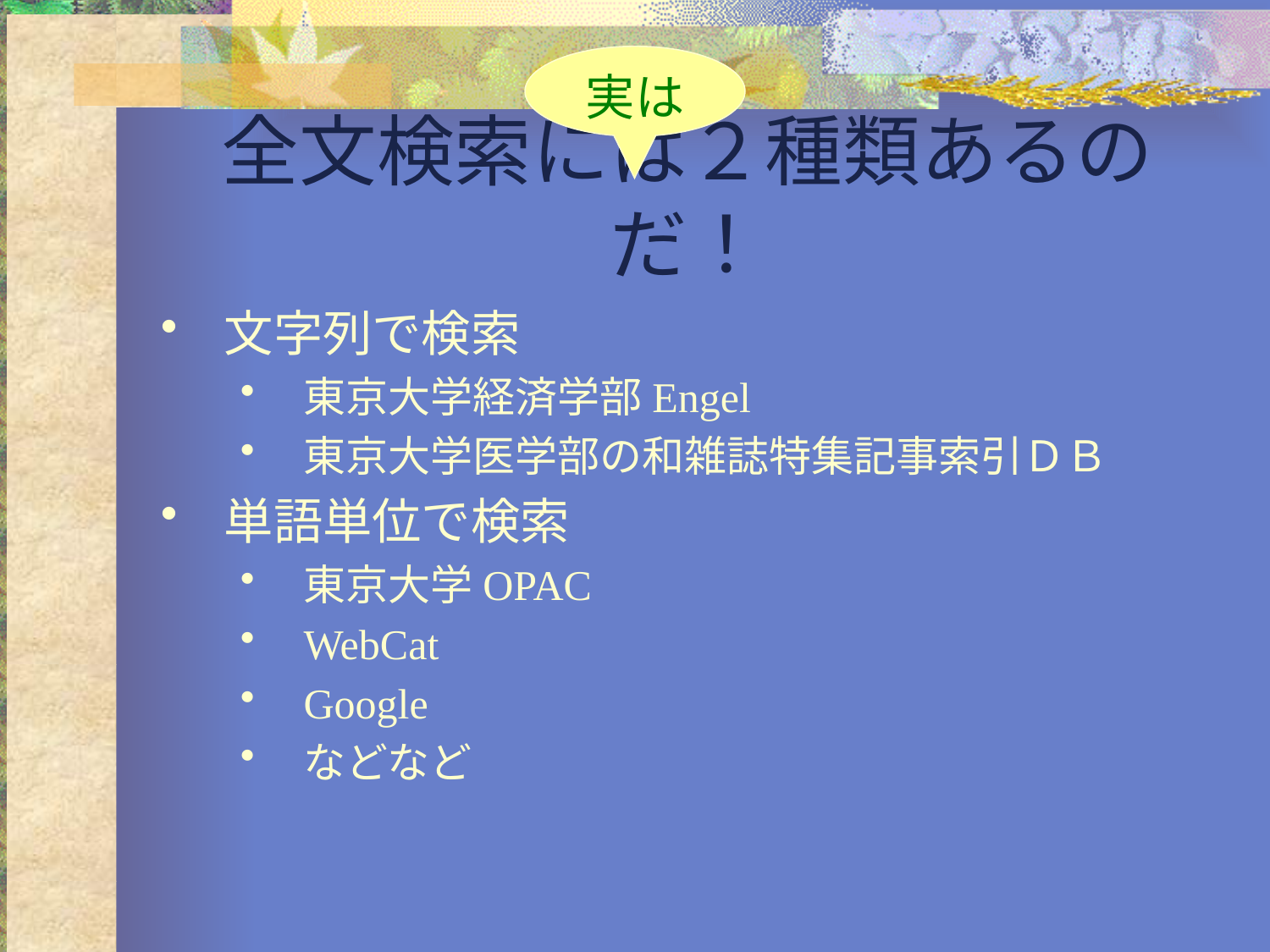

実は
# 全文検索には２種類あるのだ！
文字列で検索
東京大学経済学部Engel
東京大学医学部の和雑誌特集記事索引ＤＢ
単語単位で検索
東京大学OPAC
WebCat
Google
などなど